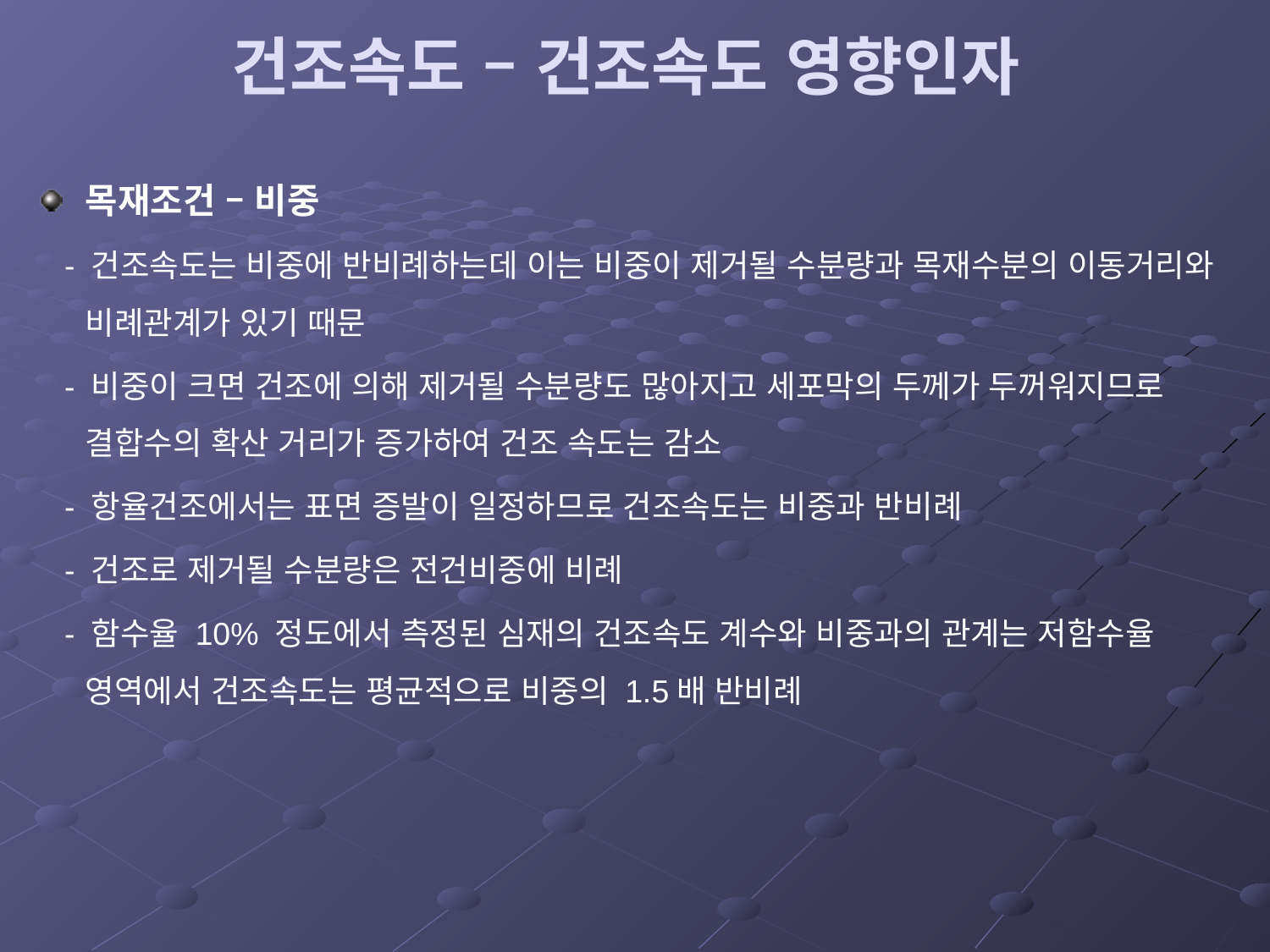

# 건조속도 – 건조속도 영향인자
목재조건 – 비중
   - 건조속도는 비중에 반비례하는데 이는 비중이 제거될 수분량과 목재수분의 이동거리와 비례관계가 있기 때문
   - 비중이 크면 건조에 의해 제거될 수분량도 많아지고 세포막의 두께가 두꺼워지므로 결합수의 확산 거리가 증가하여 건조 속도는 감소
   - 항율건조에서는 표면 증발이 일정하므로 건조속도는 비중과 반비례
   - 건조로 제거될 수분량은 전건비중에 비례
   - 함수율 10% 정도에서 측정된 심재의 건조속도 계수와 비중과의 관계는 저함수율 영역에서 건조속도는 평균적으로 비중의 1.5배 반비례